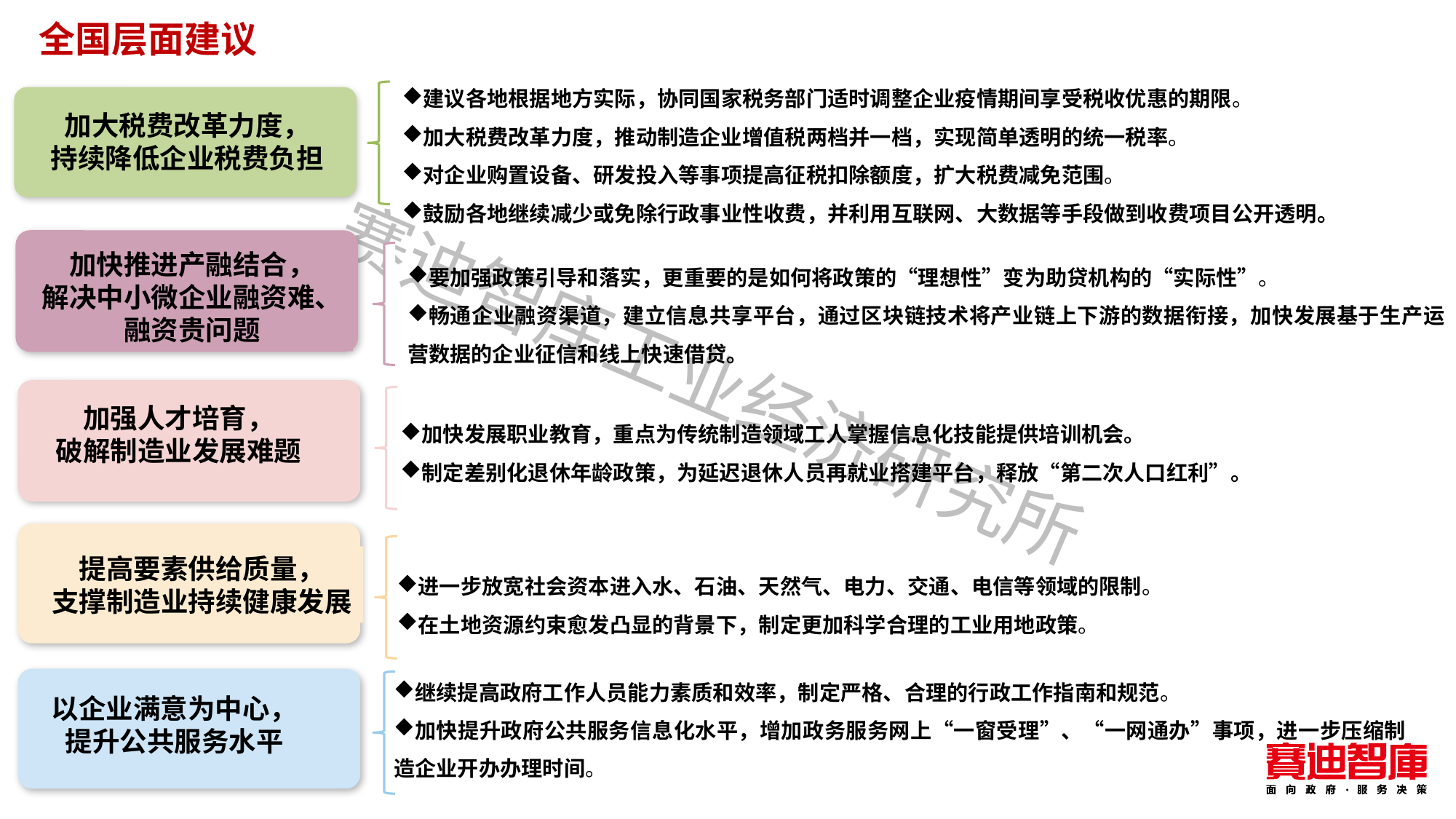

全国层面建议
建议各地根据地方实际，协同国家税务部门适时调整企业疫情期间享受税收优惠的期限。
加大税费改革力度，推动制造企业增值税两档并一档，实现简单透明的统一税率。
对企业购置设备、研发投入等事项提高征税扣除额度，扩大税费减免范围。
鼓励各地继续减少或免除行政事业性收费，并利用互联网、大数据等手段做到收费项目公开透明。

加大税费改革力度，
持续降低企业税费负担

加快推进产融结合，
解决中小微企业融资难、
融资贵问题

要加强政策引导和落实，更重要的是如何将政策的“理想性”变为助贷机构的“实际性”。
畅通企业融资渠道，建立信息共享平台，通过区块链技术将产业链上下游的数据衔接，加快发展基于生产运营数据的企业征信和线上快速借贷。
提升贸易便利化水平

加强人才培育，
破解制造业发展难题

加快发展职业教育，重点为传统制造领域工人掌握信息化技能提供培训机会。
制定差别化退休年龄政策，为延迟退休人员再就业搭建平台，释放“第二次人口红利”。
营造更加公平的竞争环境

提高要素供给质量，
支撑制造业持续健康发展

进一步放宽社会资本进入水、石油、天然气、电力、交通、电信等领域的限制。
在土地资源约束愈发凸显的背景下，制定更加科学合理的工业用地政策。
创新要素供给方式
继续提高政府工作人员能力素质和效率，制定严格、合理的行政工作指南和规范。
加快提升政府公共服务信息化水平，增加政务服务网上“一窗受理”、“一网通办”事项，进一步压缩制造企业开办办理时间。

以企业满意为中心，
提升公共服务水平